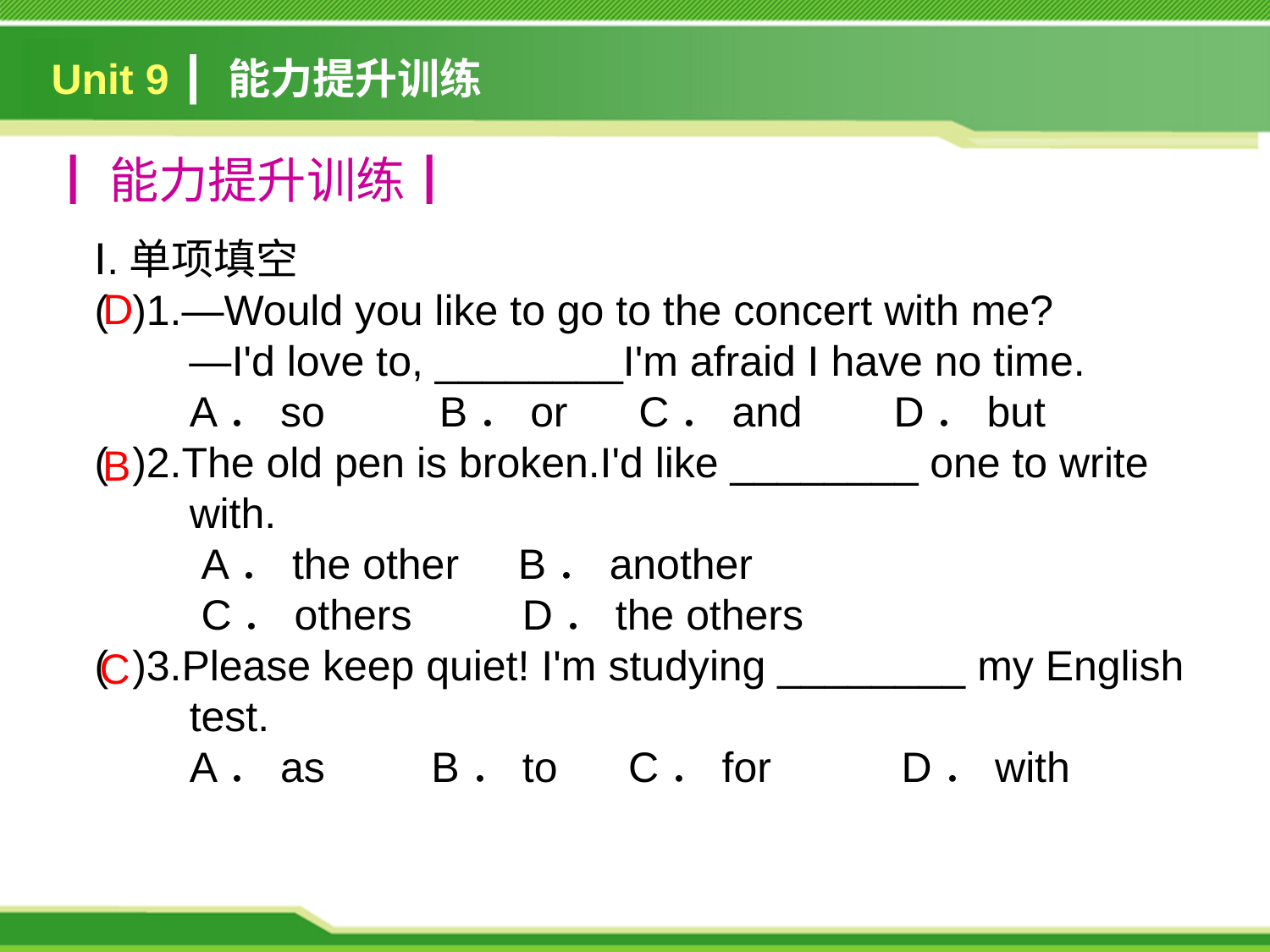

Unit 9 ┃ 能力提升训练
┃能力提升训练┃

Ⅰ.单项填空
(  )1.—Would you like to go to the concert with me?
        —I'd love to, ________I'm afraid I have no time.
        A．so　　 B．or      C．and　   D．but
(  )2.The old pen is broken.I'd like ________ one to write
        with.
         A．the other     B．another
         C．others　     D．the others
(  )3.Please keep quiet! I'm studying ________ my English
        test.
        A．as         B．to      C．for           D．with
D
 B
 C